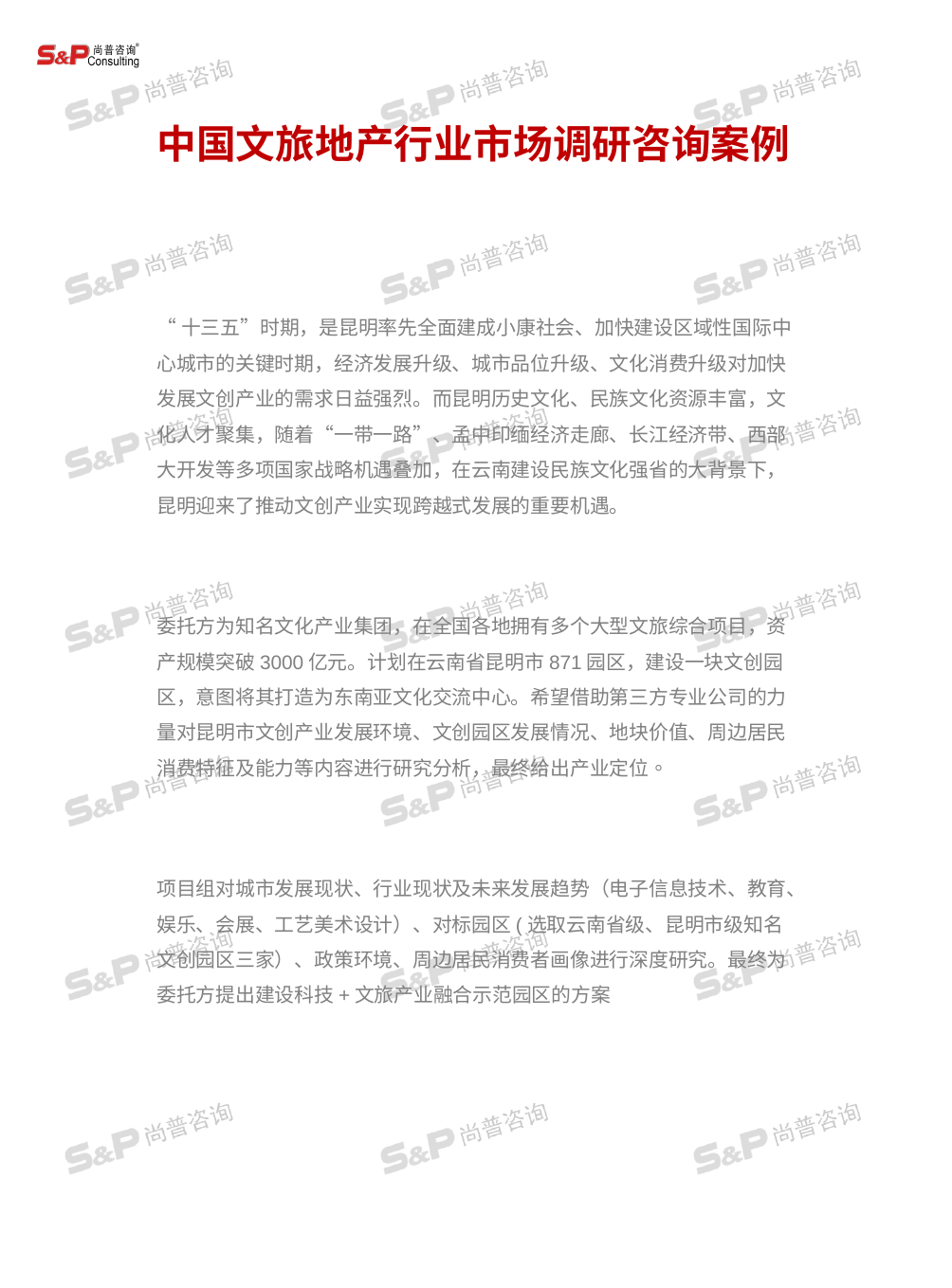

中国文旅地产行业市场调研咨询案例

“十三五”时期，是昆明率先全面建成小康社会、加快建设区域性国际中心城市的关键时期，经济发展升级、城市品位升级、文化消费升级对加快发展文创产业的需求日益强烈。而昆明历史文化、民族文化资源丰富，文化人才聚集，随着“一带一路”、孟中印缅经济走廊、长江经济带、西部大开发等多项国家战略机遇叠加，在云南建设民族文化强省的大背景下，昆明迎来了推动文创产业实现跨越式发展的重要机遇。

委托方为知名文化产业集团，在全国各地拥有多个大型文旅综合项目，资产规模突破3000亿元。计划在云南省昆明市871园区，建设一块文创园区，意图将其打造为东南亚文化交流中心。希望借助第三方专业公司的力量对昆明市文创产业发展环境、文创园区发展情况、地块价值、周边居民消费特征及能力等内容进行研究分析，最终给出产业定位。

项目组对城市发展现状、行业现状及未来发展趋势（电子信息技术、教育、娱乐、会展、工艺美术设计）、对标园区(选取云南省级、昆明市级知名文创园区三家）、政策环境、周边居民消费者画像进行深度研究。最终为委托方提出建设科技+文旅产业融合示范园区的方案